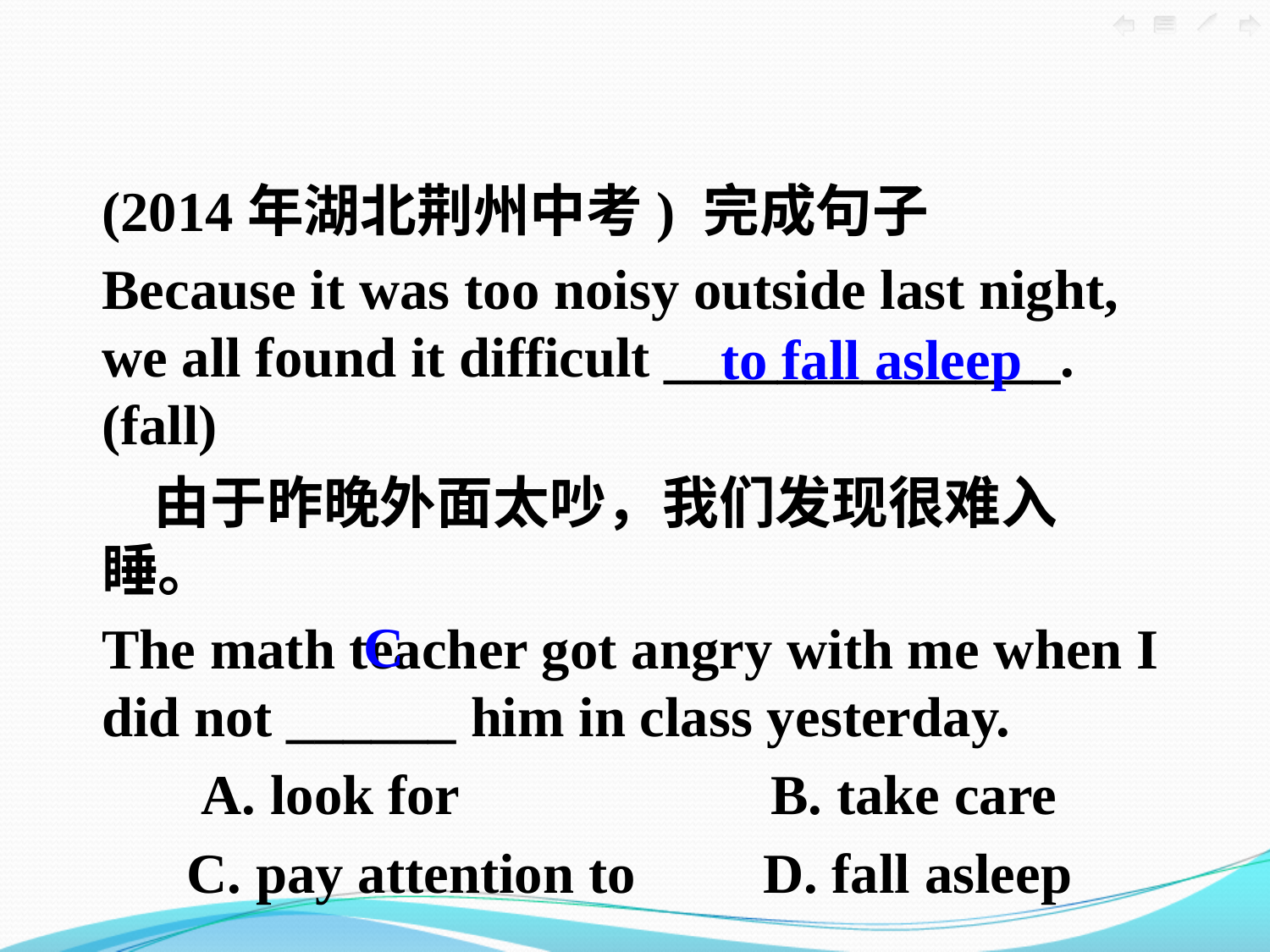

(2014年湖北荆州中考) 完成句子
Because it was too noisy outside last night, we all found it difficult ______________. (fall)
   由于昨晚外面太吵，我们发现很难入睡。
The math teacher got angry with me when I did not ______ him in class yesterday.
       A. look for                      B. take care
      C. pay attention to         D. fall asleep
to fall asleep
C